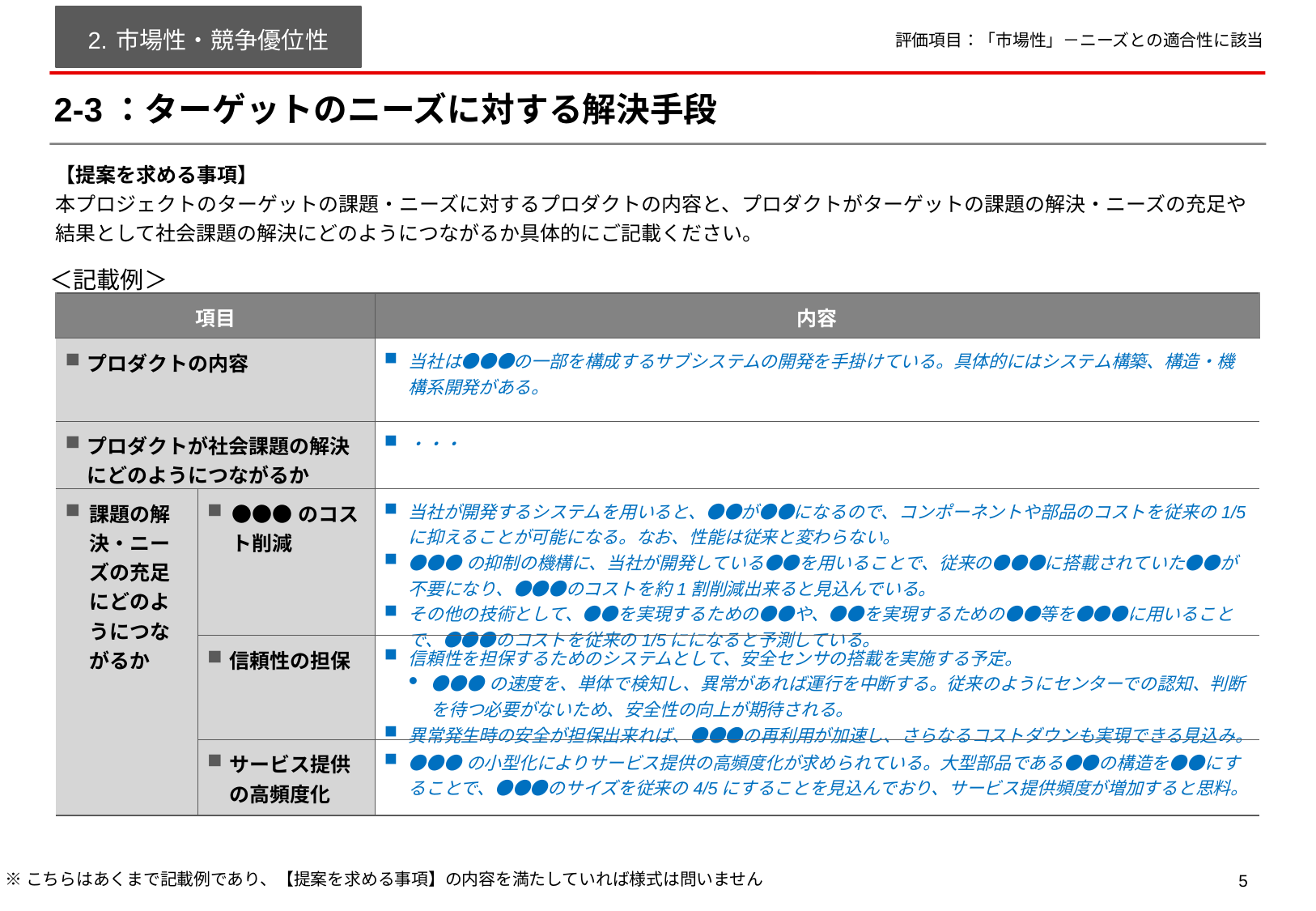

市場性・競争優位性
評価項目：「市場性」－ニーズとの適合性に該当
# 2-3：ターゲットのニーズに対する解決手段
【提案を求める事項】
本プロジェクトのターゲットの課題・ニーズに対するプロダクトの内容と、プロダクトがターゲットの課題の解決・ニーズの充足や結果として社会課題の解決にどのようにつながるか具体的にご記載ください。
＜記載例＞
| 項目 |  | 内容 |
| --- | --- | --- |
| プロダクトの内容 | ターゲットのニーズ/ペイン | 当社は●●●の一部を構成するサブシステムの開発を手掛けている。具体的にはシステム構築、構造・機構系開発がある。 |
| プロダクトが社会課題の解決にどのようにつながるか |  | ・・・ |
| 課題の解決・ニーズの充足にどのようにつながるか | ●●●のコスト削減 | 当社が開発するシステムを用いると、●●が●●になるので、コンポーネントや部品のコストを従来の1/5に抑えることが可能になる。なお、性能は従来と変わらない。 ●●●の抑制の機構に、当社が開発している●●を用いることで、従来の●●●に搭載されていた●●が不要になり、●●●のコストを約1割削減出来ると見込んでいる。 その他の技術として、●●を実現するための●●や、●●を実現するための●●等を●●●に用いることで、●●●のコストを従来の1/5にになると予測している。 |
|  | 信頼性の担保 | 信頼性を担保するためのシステムとして、安全センサの搭載を実施する予定。 ●●●の速度を、単体で検知し、異常があれば運行を中断する。従来のようにセンターでの認知、判断を待つ必要がないため、安全性の向上が期待される。 異常発生時の安全が担保出来れば、●●●の再利用が加速し、さらなるコストダウンも実現できる見込み。 |
|  | サービス提供の高頻度化 | ●●●の小型化によりサービス提供の高頻度化が求められている。大型部品である●●の構造を●●にすることで、●●●のサイズを従来の4/5にすることを見込んでおり、サービス提供頻度が増加すると思料。 |
※こちらはあくまで記載例であり、【提案を求める事項】の内容を満たしていれば様式は問いません